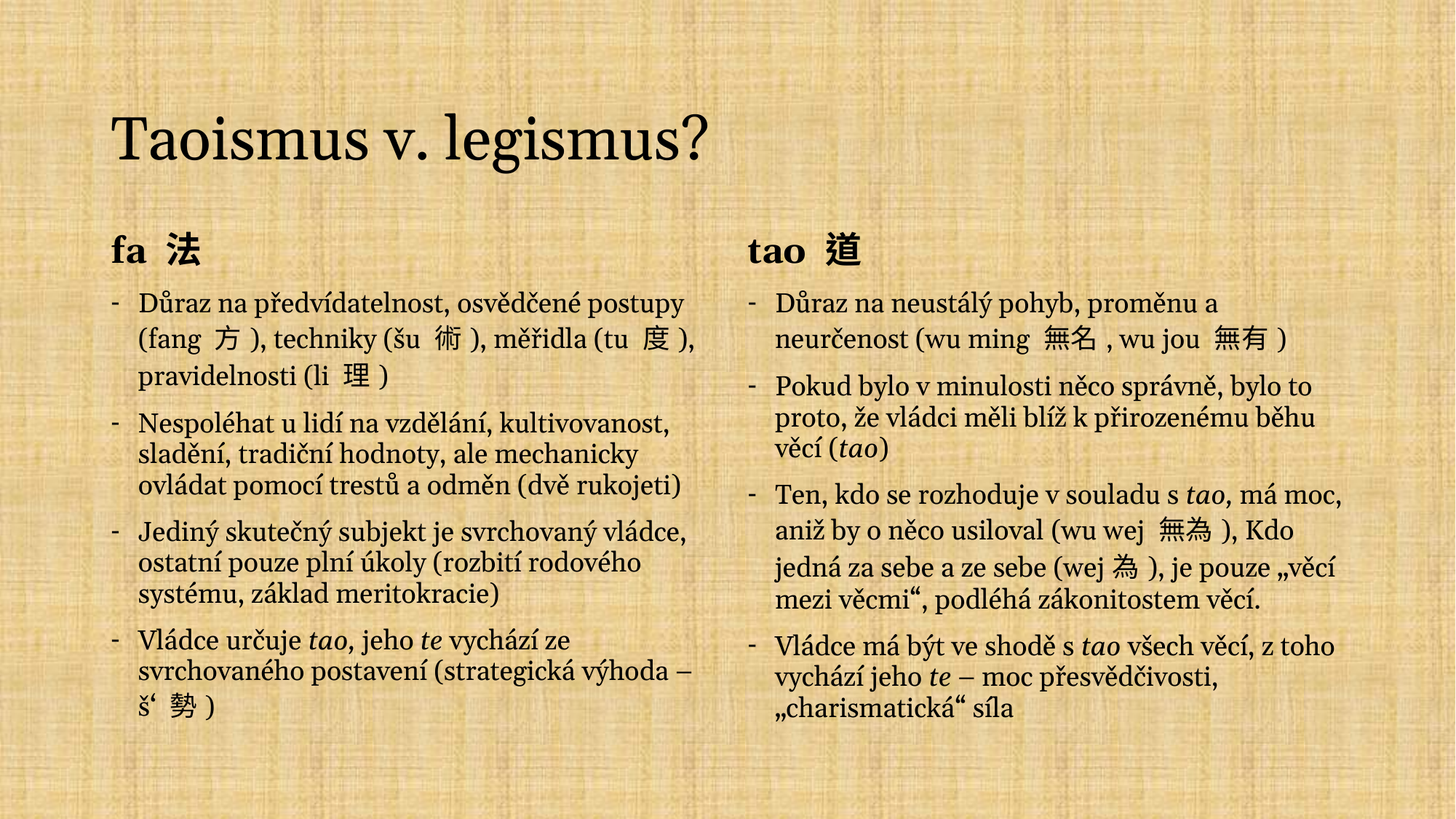

# Taoismus v. legismus?
fa 法
Důraz na předvídatelnost, osvědčené postupy (fang 方), techniky (šu 術), měřidla (tu 度), pravidelnosti (li 理)
Nespoléhat u lidí na vzdělání, kultivovanost, sladění, tradiční hodnoty, ale mechanicky ovládat pomocí trestů a odměn (dvě rukojeti)
Jediný skutečný subjekt je svrchovaný vládce, ostatní pouze plní úkoly (rozbití rodového systému, základ meritokracie)
Vládce určuje tao, jeho te vychází ze svrchovaného postavení (strategická výhoda – š‘ 勢)

tao 道
Důraz na neustálý pohyb, proměnu a neurčenost (wu ming 無名, wu jou 無有)
Pokud bylo v minulosti něco správně, bylo to proto, že vládci měli blíž k přirozenému běhu věcí (tao)
Ten, kdo se rozhoduje v souladu s tao, má moc, aniž by o něco usiloval (wu wej 無為), Kdo jedná za sebe a ze sebe (wej為), je pouze „věcí mezi věcmi“, podléhá zákonitostem věcí.
Vládce má být ve shodě s tao všech věcí, z toho vychází jeho te – moc přesvědčivosti, „charismatická“ síla